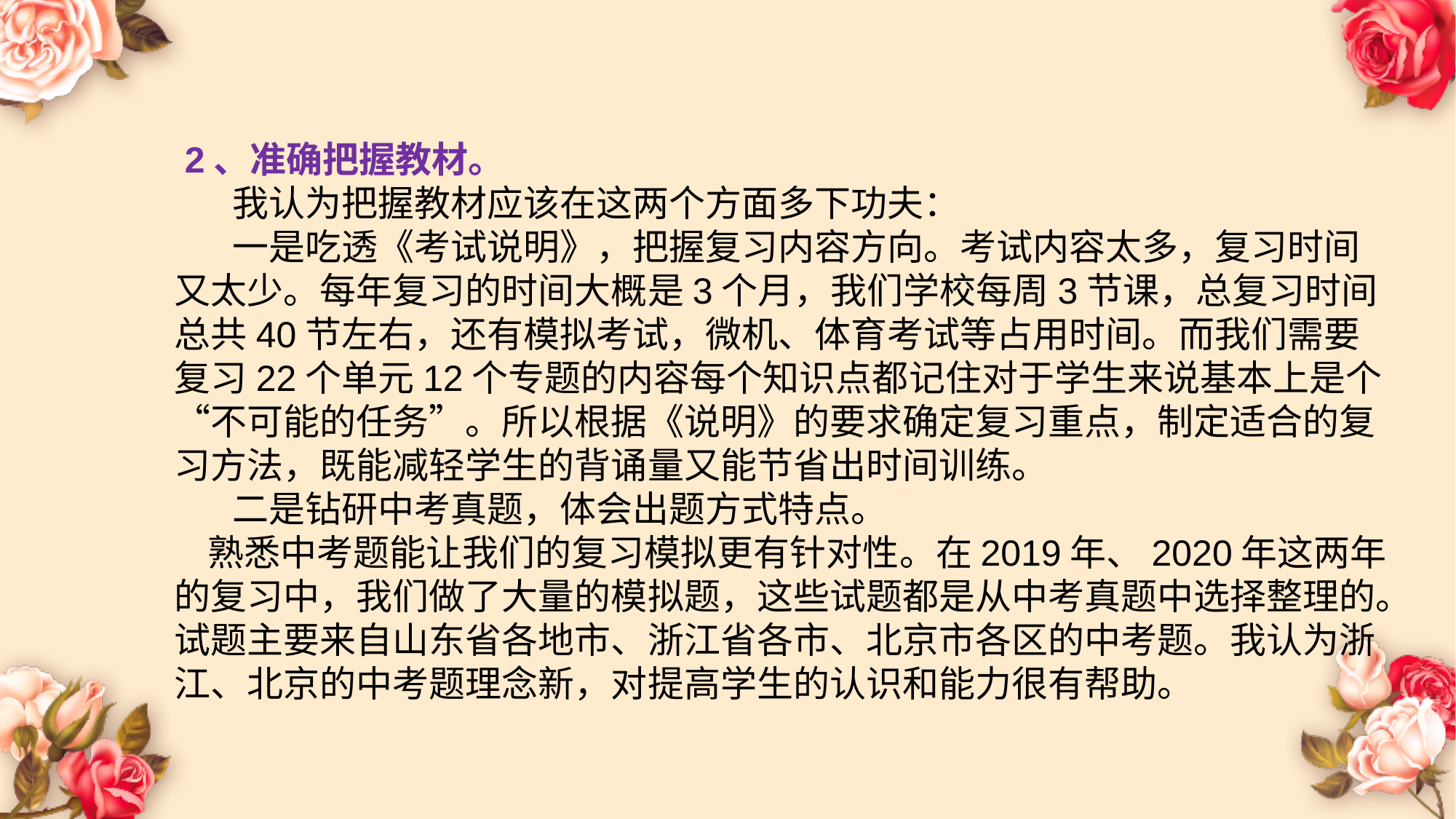

2、准确把握教材。
      我认为把握教材应该在这两个方面多下功夫：
      一是吃透《考试说明》，把握复习内容方向。考试内容太多，复习时间又太少。每年复习的时间大概是3个月，我们学校每周3节课，总复习时间总共40节左右，还有模拟考试，微机、体育考试等占用时间。而我们需要复习22个单元12个专题的内容每个知识点都记住对于学生来说基本上是个“不可能的任务”。所以根据《说明》的要求确定复习重点，制定适合的复习方法，既能减轻学生的背诵量又能节省出时间训练。
      二是钻研中考真题，体会出题方式特点。
   熟悉中考题能让我们的复习模拟更有针对性。在2019年、2020年这两年的复习中，我们做了大量的模拟题，这些试题都是从中考真题中选择整理的。试题主要来自山东省各地市、浙江省各市、北京市各区的中考题。我认为浙江、北京的中考题理念新，对提高学生的认识和能力很有帮助。